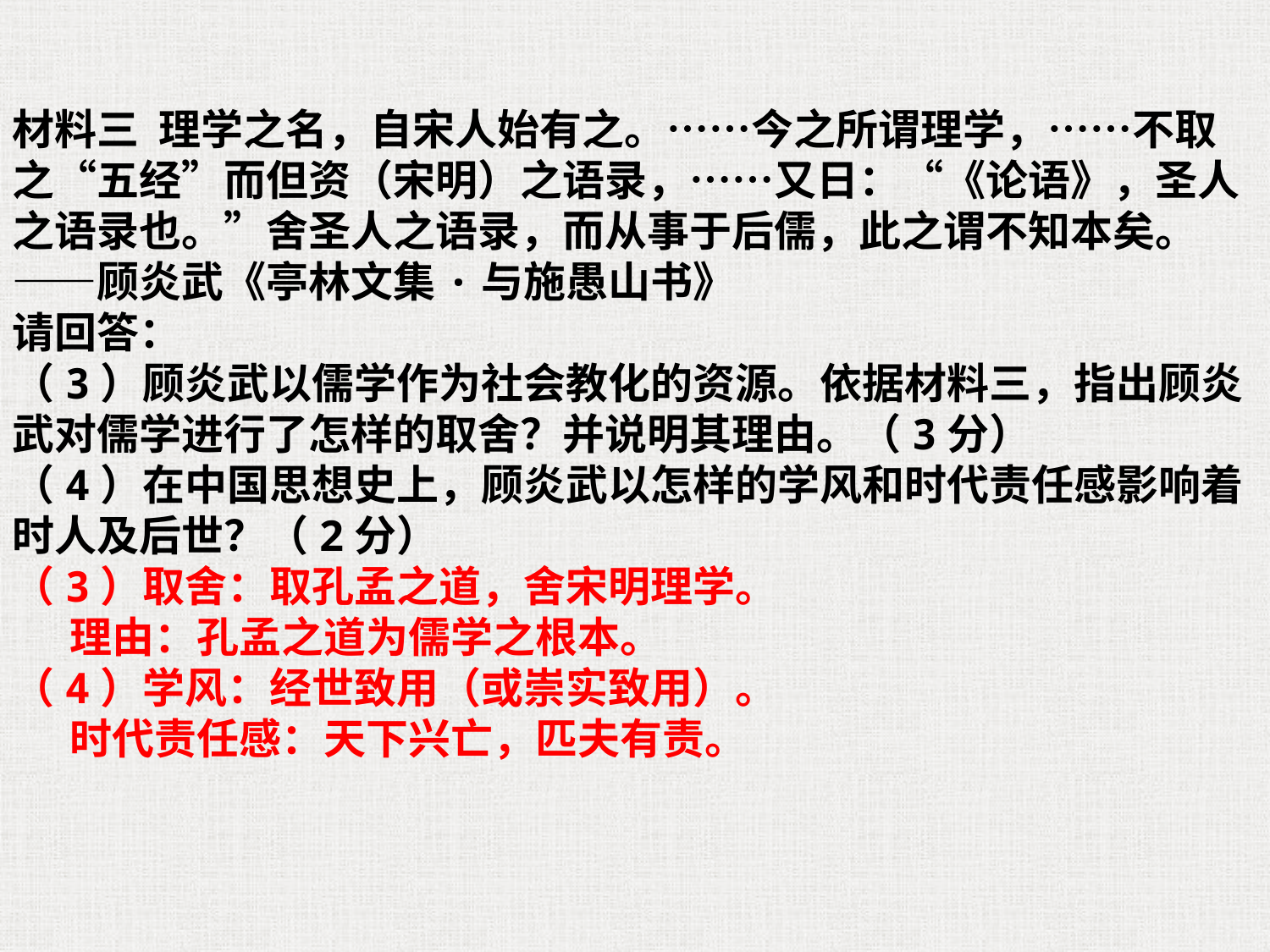

材料三  理学之名，自宋人始有之。……今之所谓理学，……不取之“五经”而但资（宋明）之语录，……又日：“《论语》，圣人之语录也。”舍圣人之语录，而从事于后儒，此之谓不知本矣。——顾炎武《亭林文集·与施愚山书》
请回答：
（3）顾炎武以儒学作为社会教化的资源。依据材料三，指出顾炎武对儒学进行了怎样的取舍？并说明其理由。（3分）
（4）在中国思想史上，顾炎武以怎样的学风和时代责任感影响着时人及后世？（2分）
（3）取舍：取孔孟之道，舍宋明理学。
     理由：孔孟之道为儒学之根本。
（4）学风：经世致用（或崇实致用）。
     时代责任感：天下兴亡，匹夫有责。